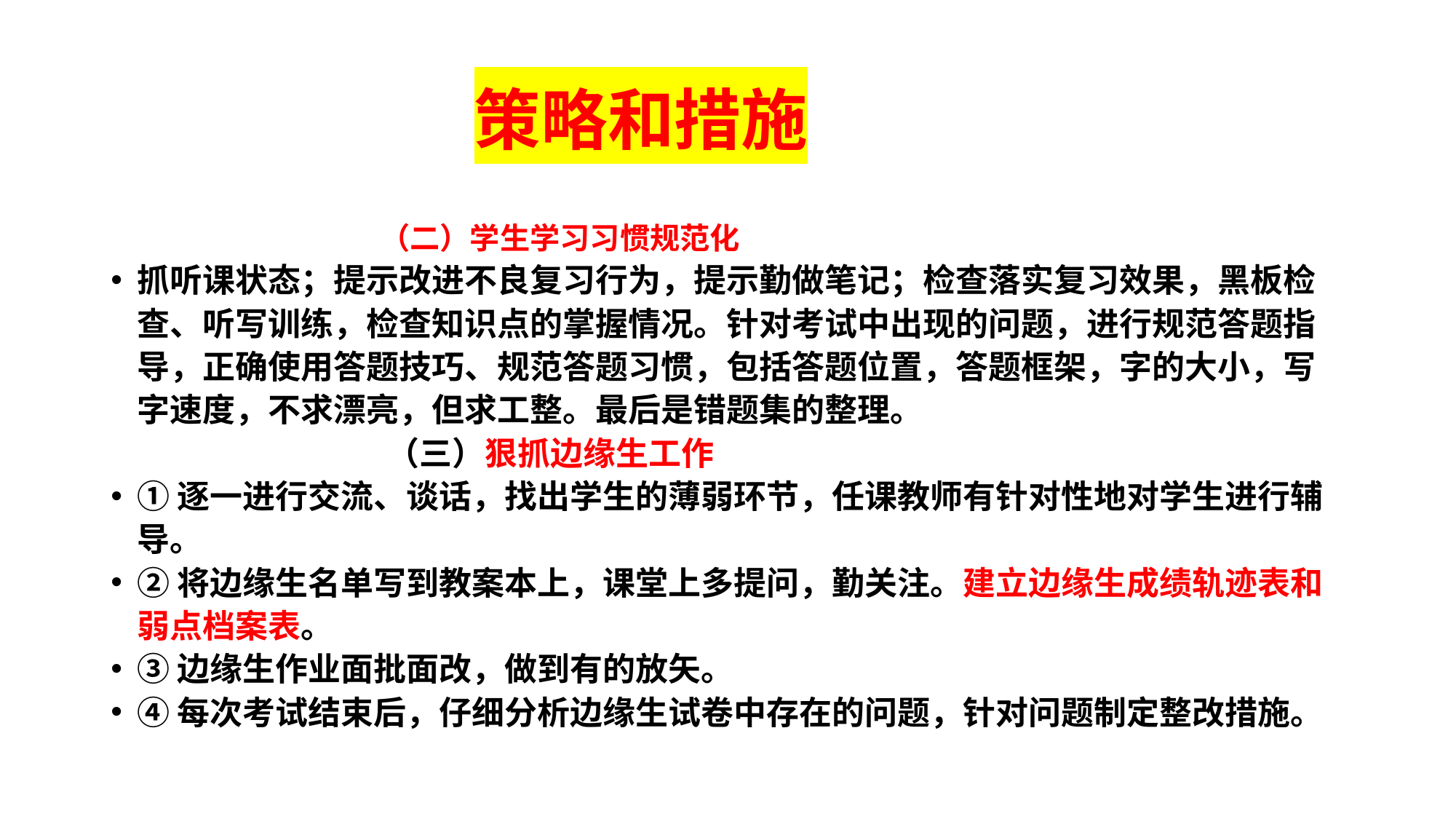

# 策略和措施
                                       （二）学生学习习惯规范化
抓听课状态；提示改进不良复习行为，提示勤做笔记；检查落实复习效果，黑板检查、听写训练，检查知识点的掌握情况。针对考试中出现的问题，进行规范答题指导，正确使用答题技巧、规范答题习惯，包括答题位置，答题框架，字的大小，写字速度，不求漂亮，但求工整。最后是错题集的整理。
                                    （三）狠抓边缘生工作
①逐一进行交流、谈话，找出学生的薄弱环节，任课教师有针对性地对学生进行辅导。
②将边缘生名单写到教案本上，课堂上多提问，勤关注。建立边缘生成绩轨迹表和弱点档案表。
③边缘生作业面批面改，做到有的放矢。
④每次考试结束后，仔细分析边缘生试卷中存在的问题，针对问题制定整改措施。